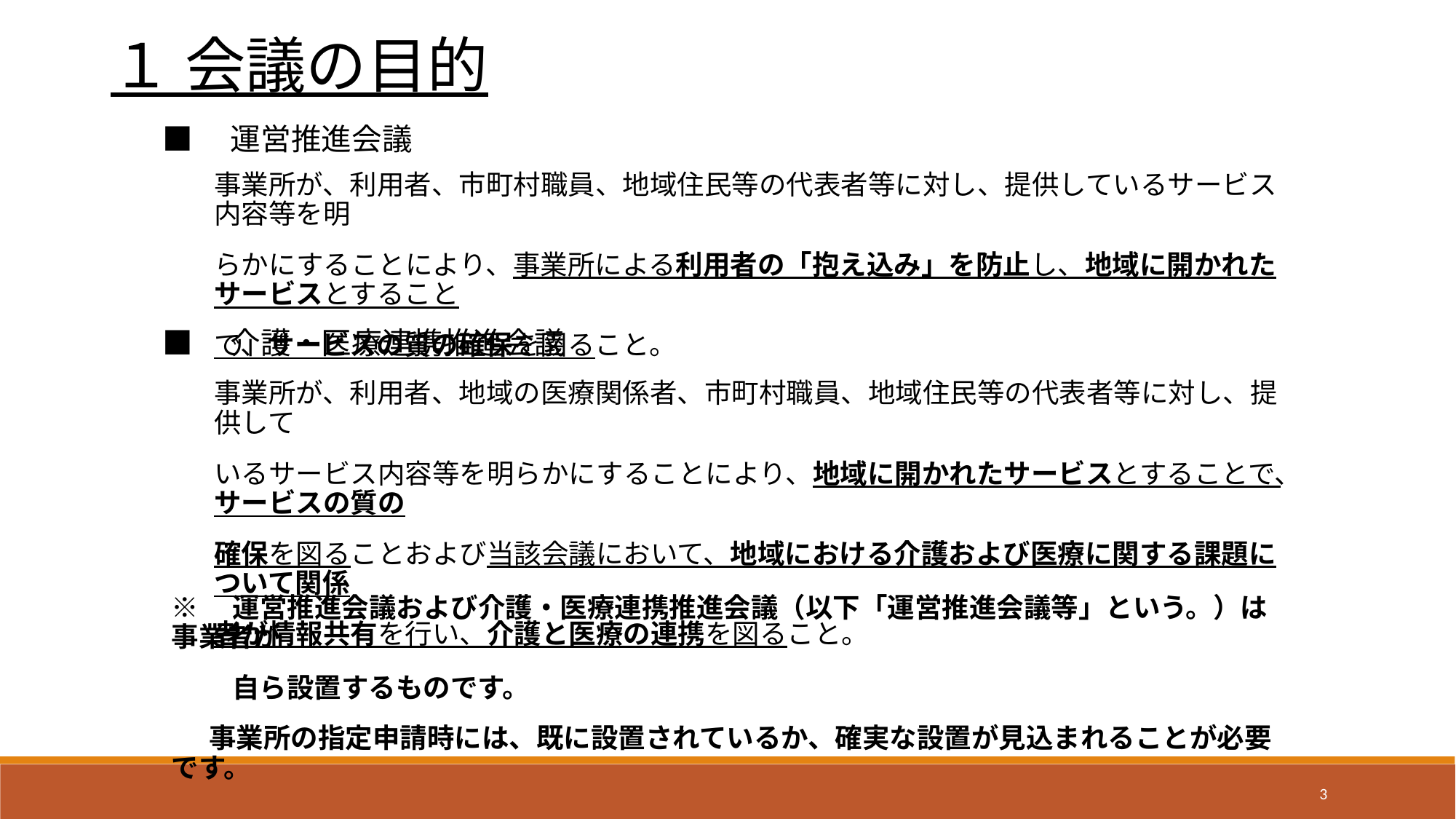

１ 会議の目的
■　運営推進会議
事業所が、利用者、市町村職員、地域住民等の代表者等に対し、提供しているサービス内容等を明
らかにすることにより、事業所による利用者の「抱え込み」を防止し、地域に開かれたサービスとすること
で、サービスの質の確保を図ること。

■　介護・医療連携推進会議
事業所が、利用者、地域の医療関係者、市町村職員、地域住民等の代表者等に対し、提供して
いるサービス内容等を明らかにすることにより、地域に開かれたサービスとすることで、サービスの質の
確保を図ることおよび当該会議において、地域における介護および医療に関する課題について関係
者が情報共有を行い、介護と医療の連携を図ること。

※　運営推進会議および介護・医療連携推進会議（以下「運営推進会議等」という。）は事業者が
　　 自ら設置するものです。
     事業所の指定申請時には、既に設置されているか、確実な設置が見込まれることが必要です。
3